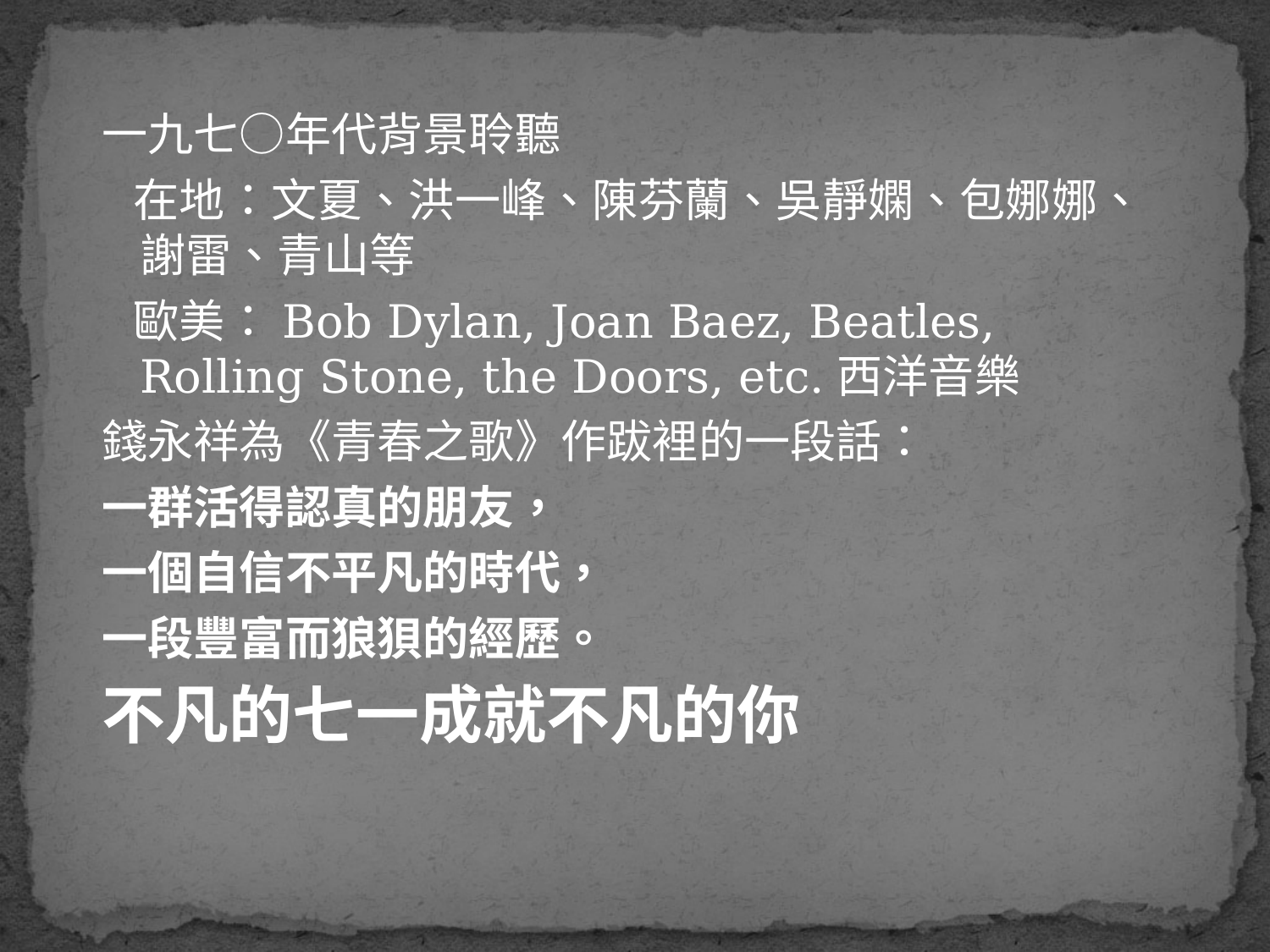

一九七○年代背景聆聽
  在地：文夏、洪一峰、陳芬蘭、吳靜嫻、包娜娜、謝雷、青山等
  歐美：Bob Dylan, Joan Baez, Beatles, Rolling Stone, the Doors, etc.西洋音樂
錢永祥為《青春之歌》作跋裡的一段話：
一群活得認真的朋友，
一個自信不平凡的時代，
一段豐富而狼狽的經歷。
不凡的七一成就不凡的你